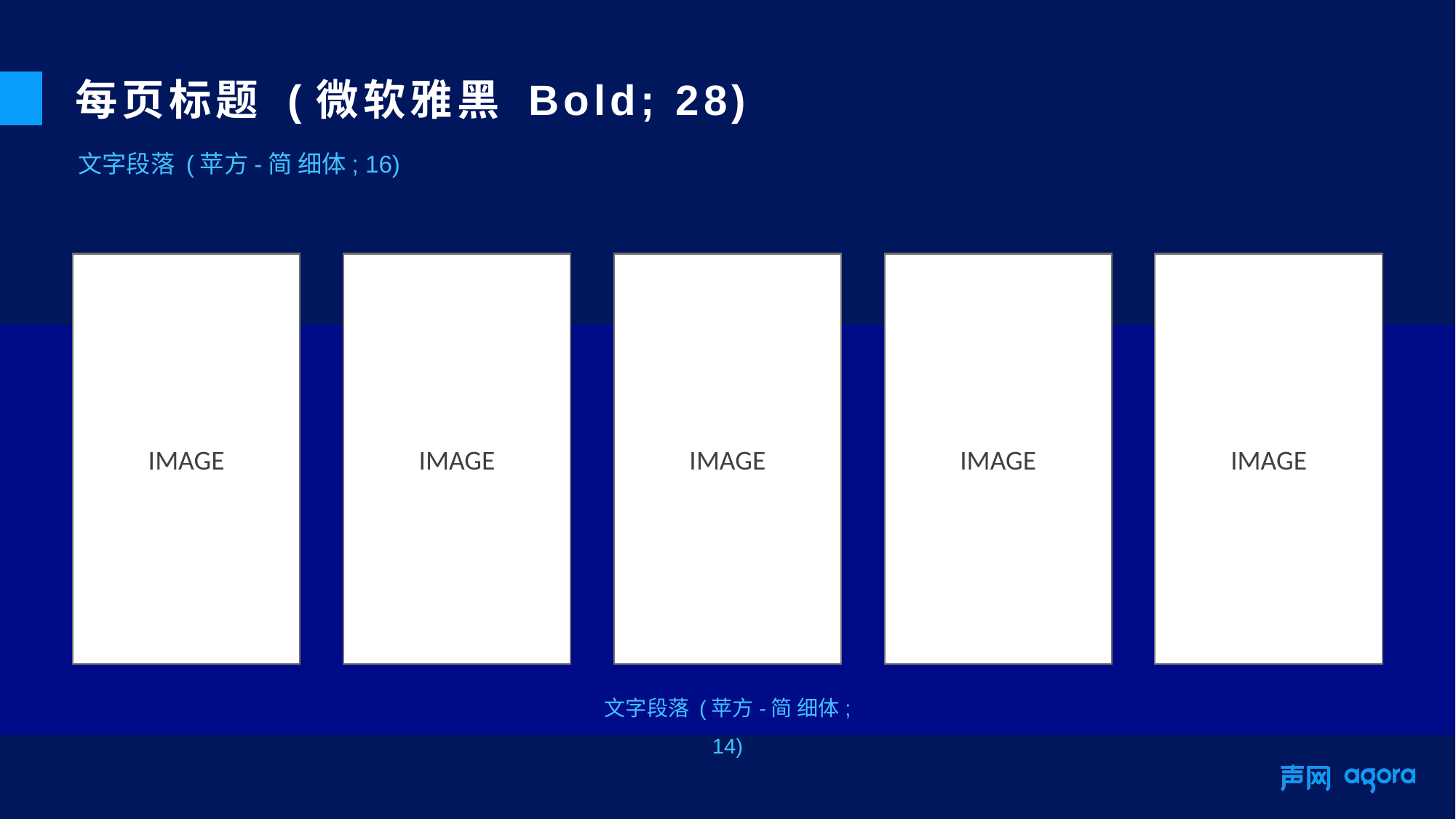

每页标题 (微软雅黑 Bold; 28)

文字段落 (苹方-简 细体; 16)
IMAGE
IMAGE
IMAGE
IMAGE
IMAGE

文字段落 (苹方-简 细体; 14)